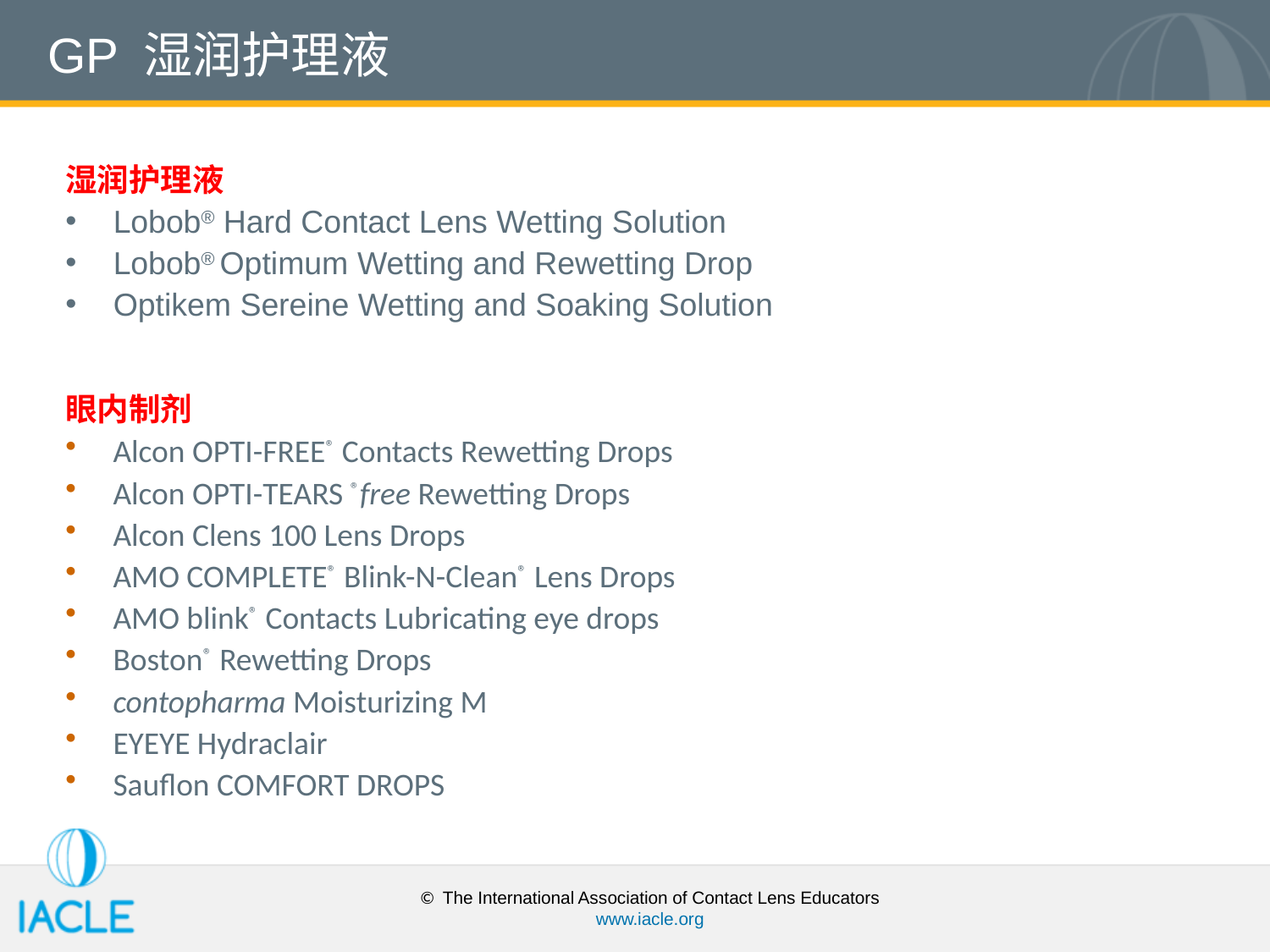

# GP 湿润护理液
湿润护理液
Lobob® Hard Contact Lens Wetting Solution
Lobob® Optimum Wetting and Rewetting Drop
Optikem Sereine Wetting and Soaking Solution
眼内制剂
Alcon OPTI-FREE® Contacts Rewetting Drops
Alcon OPTI-TEARS ®free Rewetting Drops
Alcon Clens 100 Lens Drops
AMO COMPLETE® Blink-N-Clean® Lens Drops
AMO blink® Contacts Lubricating eye drops
Boston® Rewetting Drops
contopharma Moisturizing M
EYEYE Hydraclair
Sauflon COMFORT DROPS
©  The International Association of Contact Lens Educators
www.iacle.org